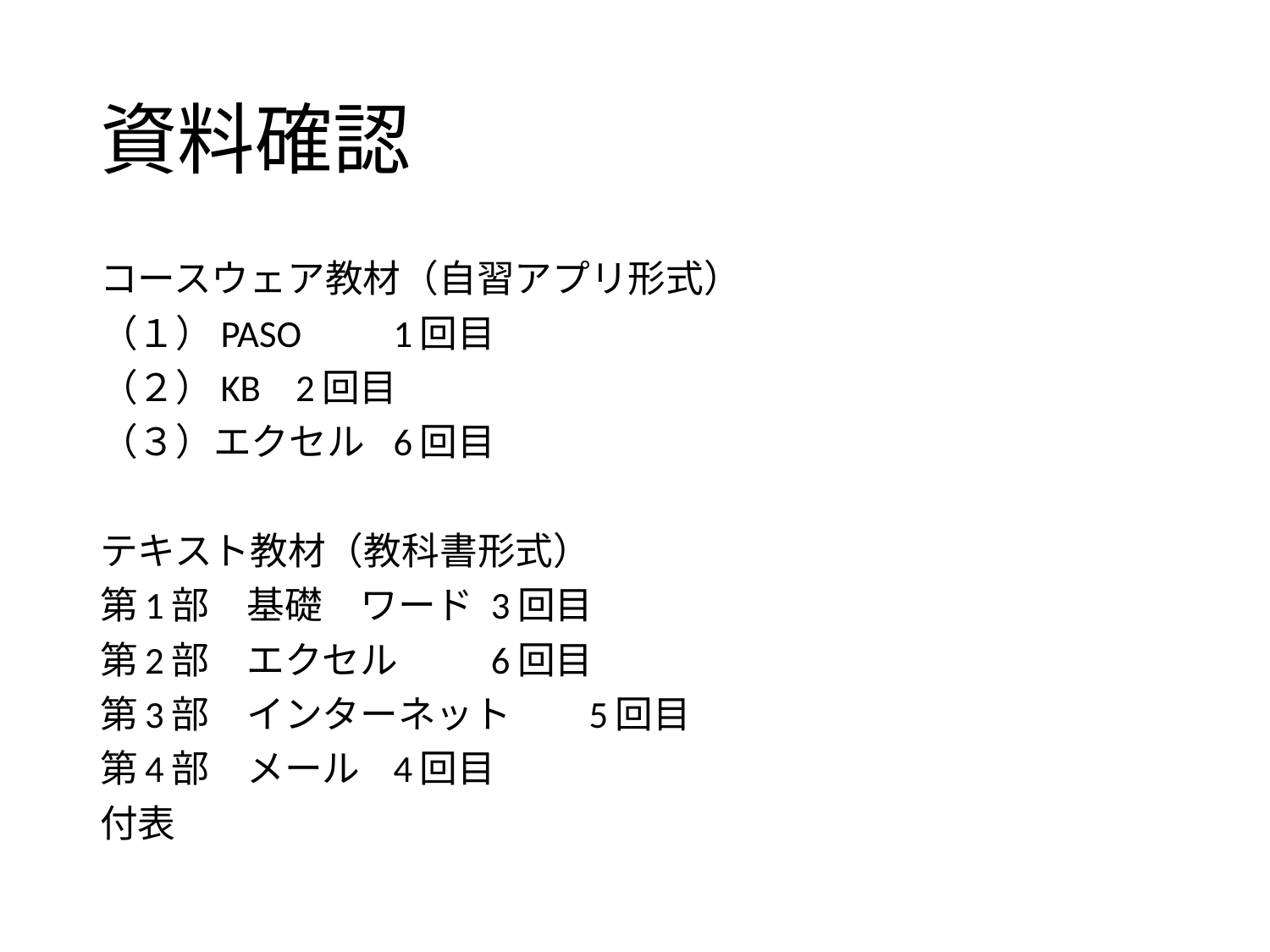

# 資料確認
コースウェア教材（自習アプリ形式）
（１）PASO			1回目
（２）KB				2回目
（３）エクセル			6回目

テキスト教材（教科書形式）
第1部　基礎　ワード	3回目
第2部　エクセル	6回目
第3部　インターネット	5回目
第4部　メール		4回目
付表